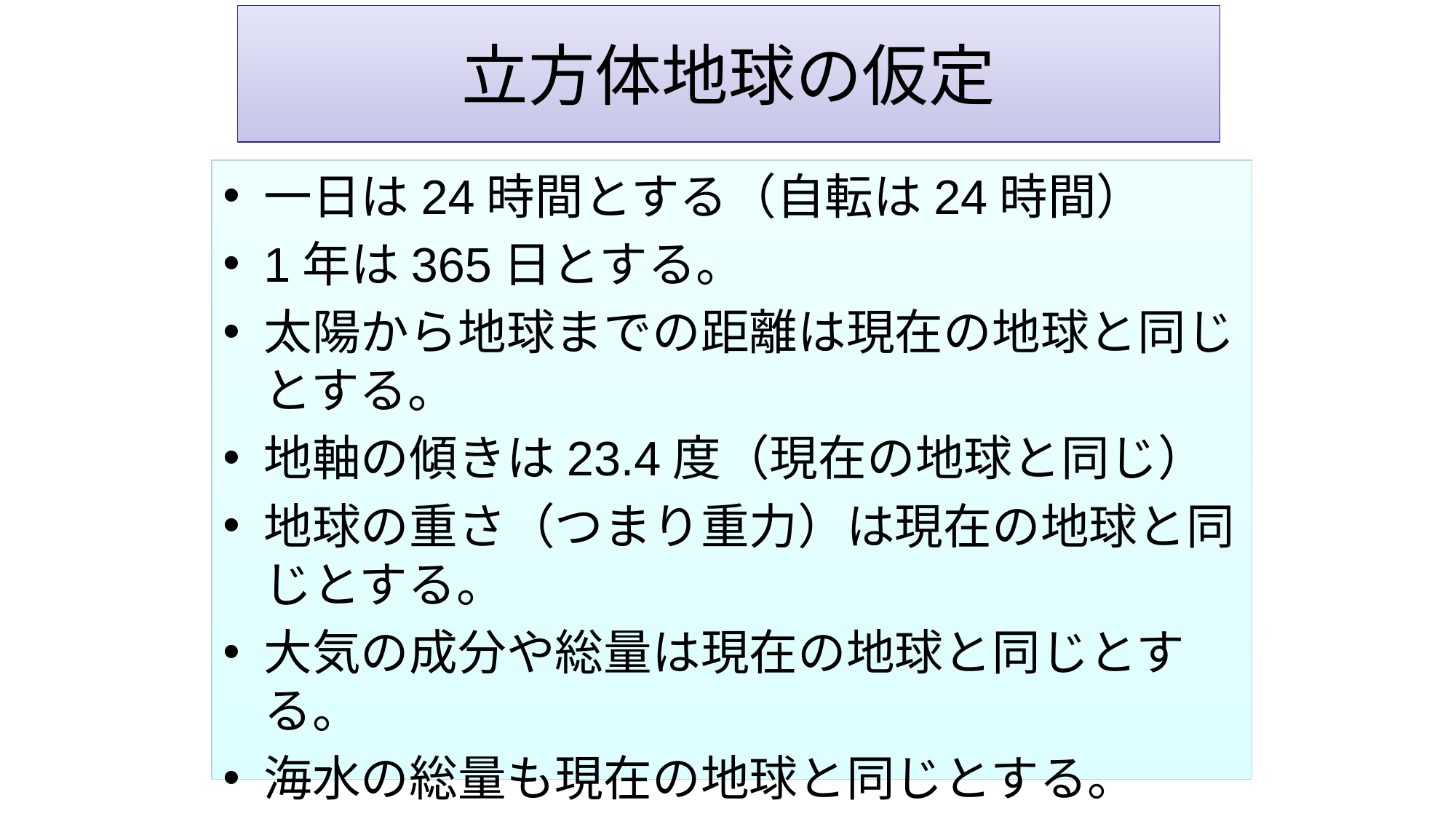

# 立方体地球の仮定
一日は24時間とする（自転は24時間）
1年は365日とする。
太陽から地球までの距離は現在の地球と同じとする。
地軸の傾きは23.4度（現在の地球と同じ）
地球の重さ（つまり重力）は現在の地球と同じとする。
大気の成分や総量は現在の地球と同じとする。
海水の総量も現在の地球と同じとする。